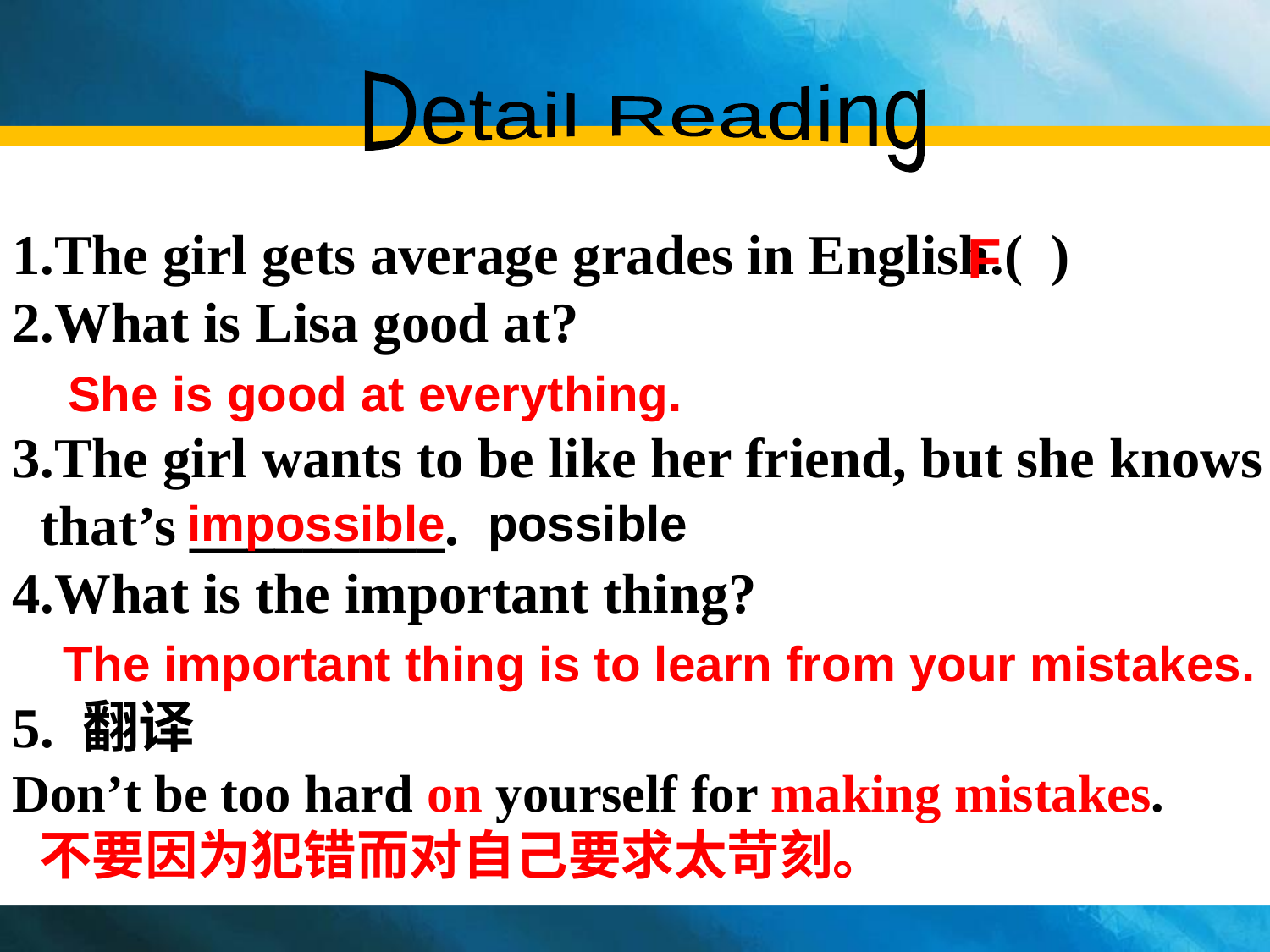

Detail Reading
1.The girl gets average grades in English.(  )
2.What is Lisa good at?

3.The girl wants to be like her friend, but she knows
  that’s _________.
4.What is the important thing?

5. 翻译
Don’t be too hard on yourself for making mistakes.

F
She is good at everything.
impossible
possible
The important thing is to learn from your mistakes.
不要因为犯错而对自己要求太苛刻。